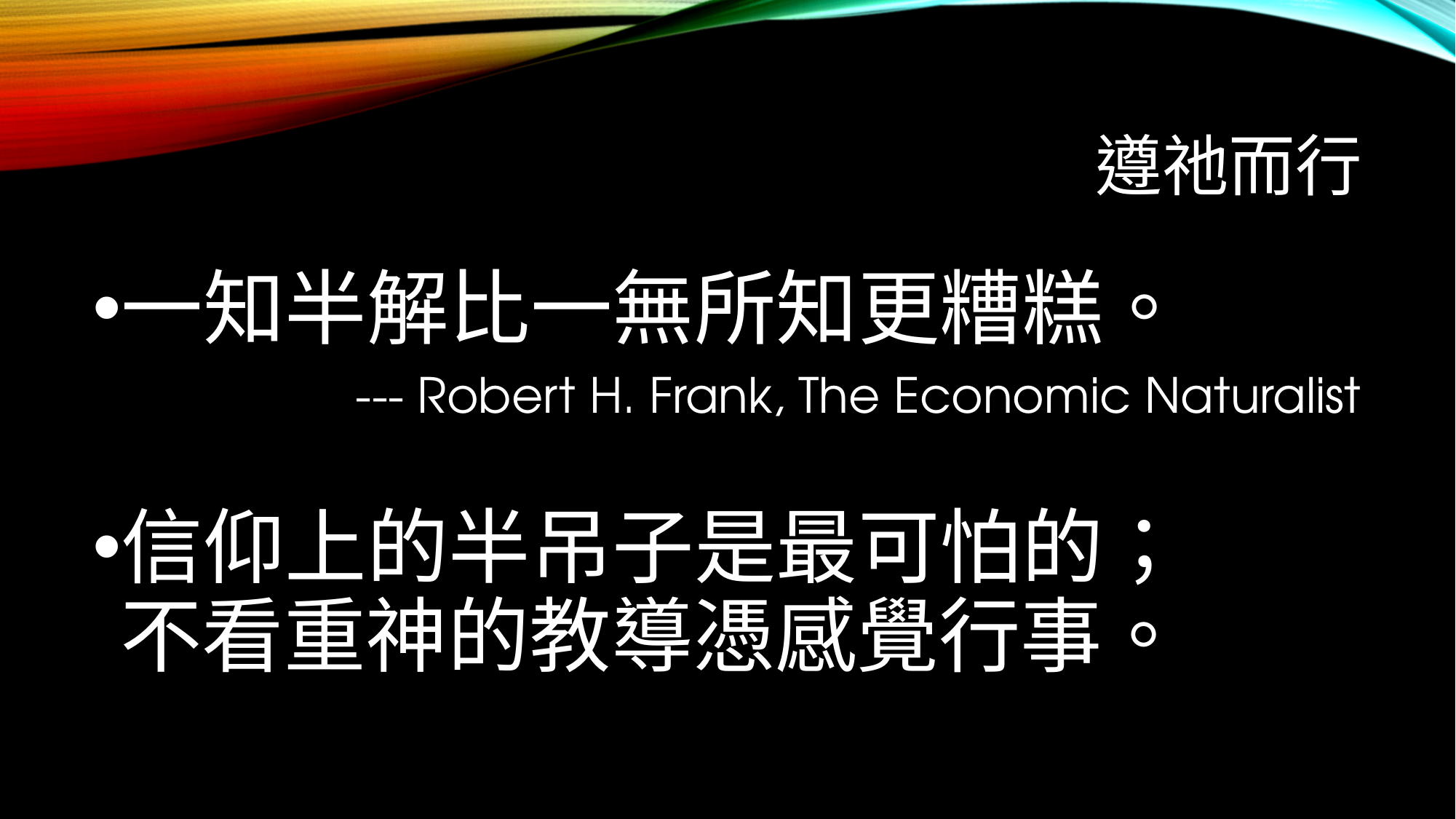

# 遵祂而行
一知半解比一無所知更糟糕。
--- Robert H. Frank, The Economic Naturalist

信仰上的半吊子是最可怕的；
不看重神的教導憑感覺行事。